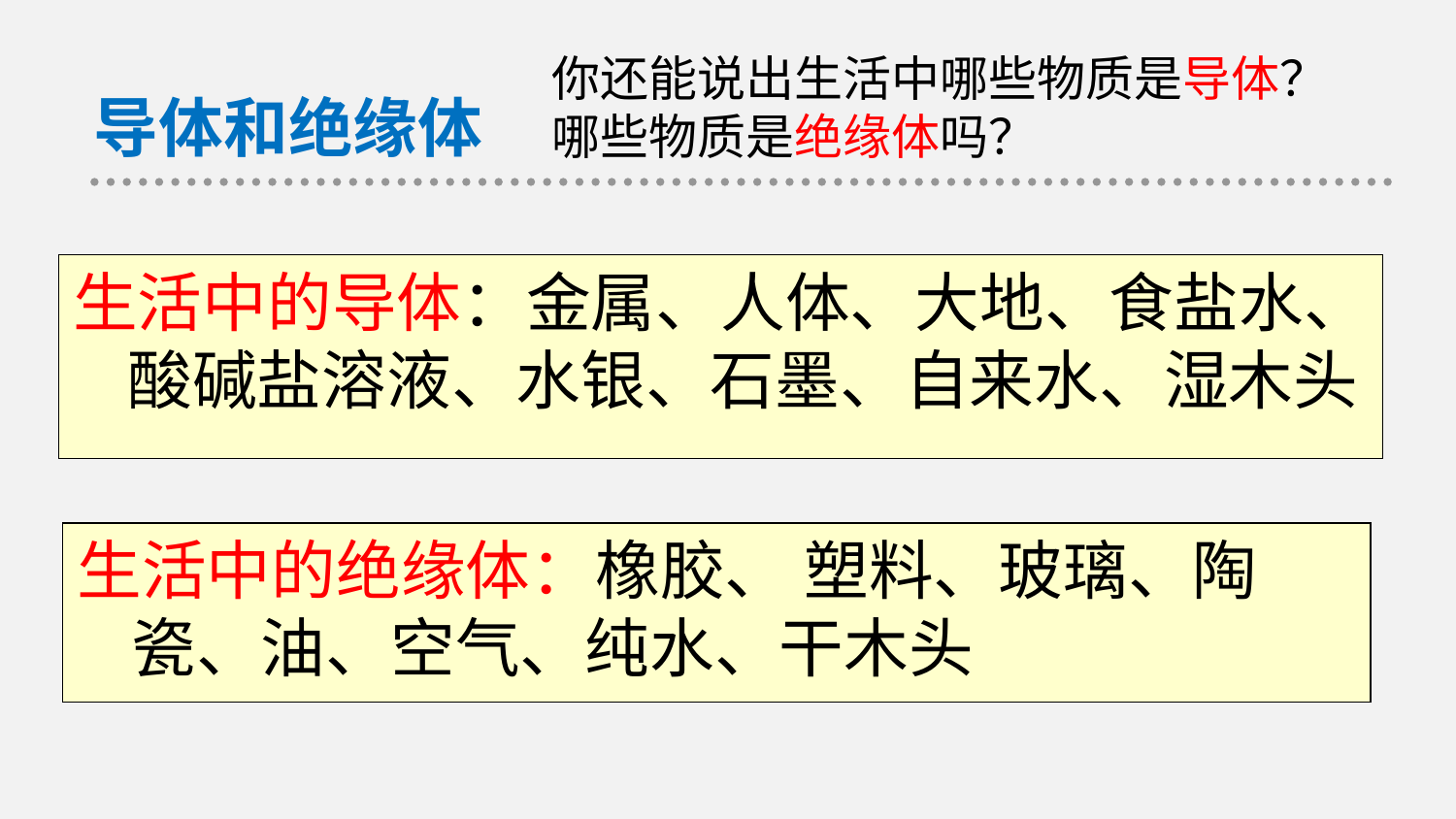

你还能说出生活中哪些物质是导体？哪些物质是绝缘体吗？
导体和绝缘体
生活中的导体：金属、人体、大地、食盐水、 酸碱盐溶液、水银、石墨、自来水、湿木头
生活中的绝缘体：橡胶、 塑料、玻璃、陶瓷、油、空气、纯水、干木头